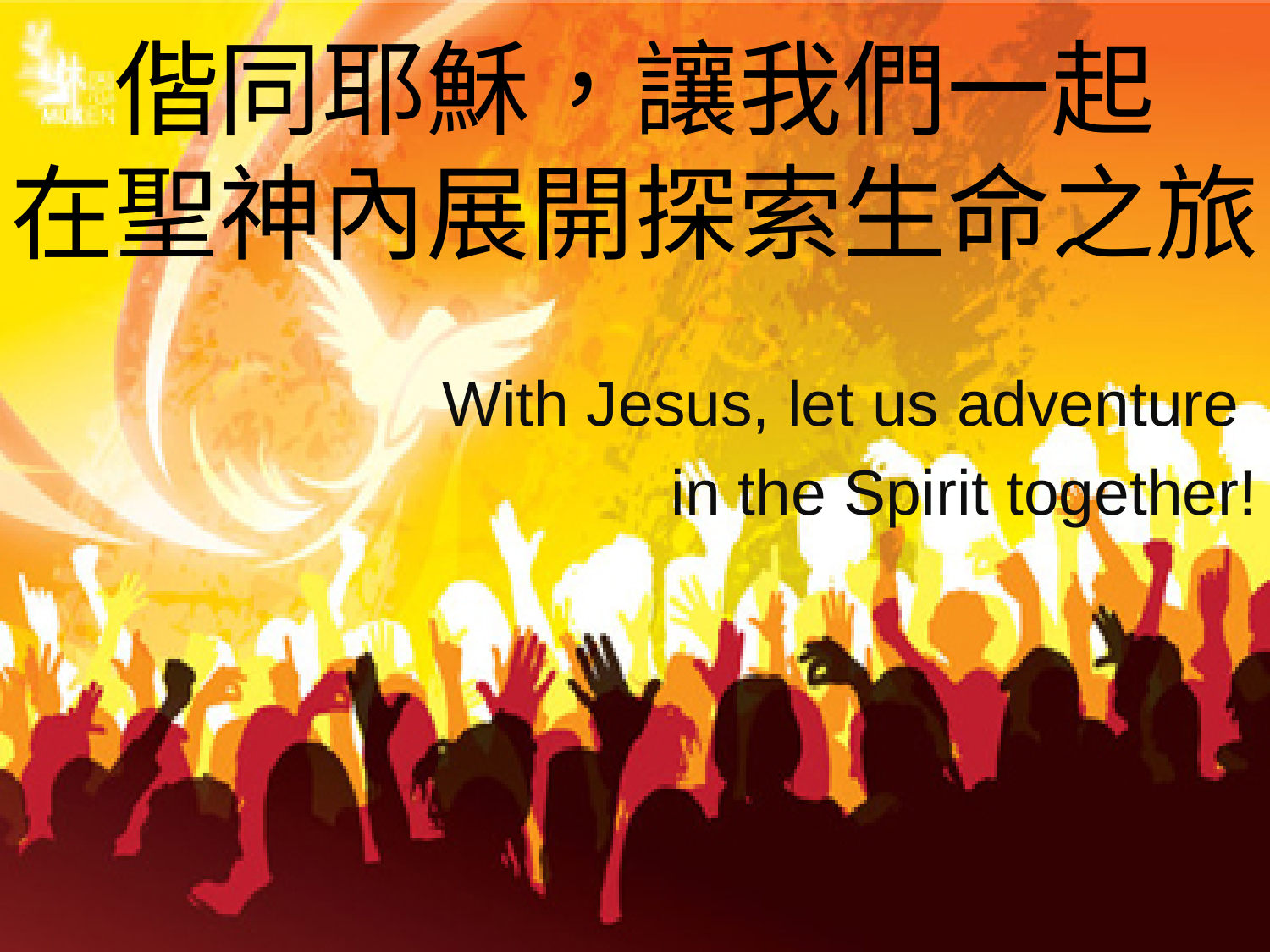

# 偕同耶穌，讓我們一起 在聖神內展開探索生命之旅
With Jesus, let us adventure
in the Spirit together!